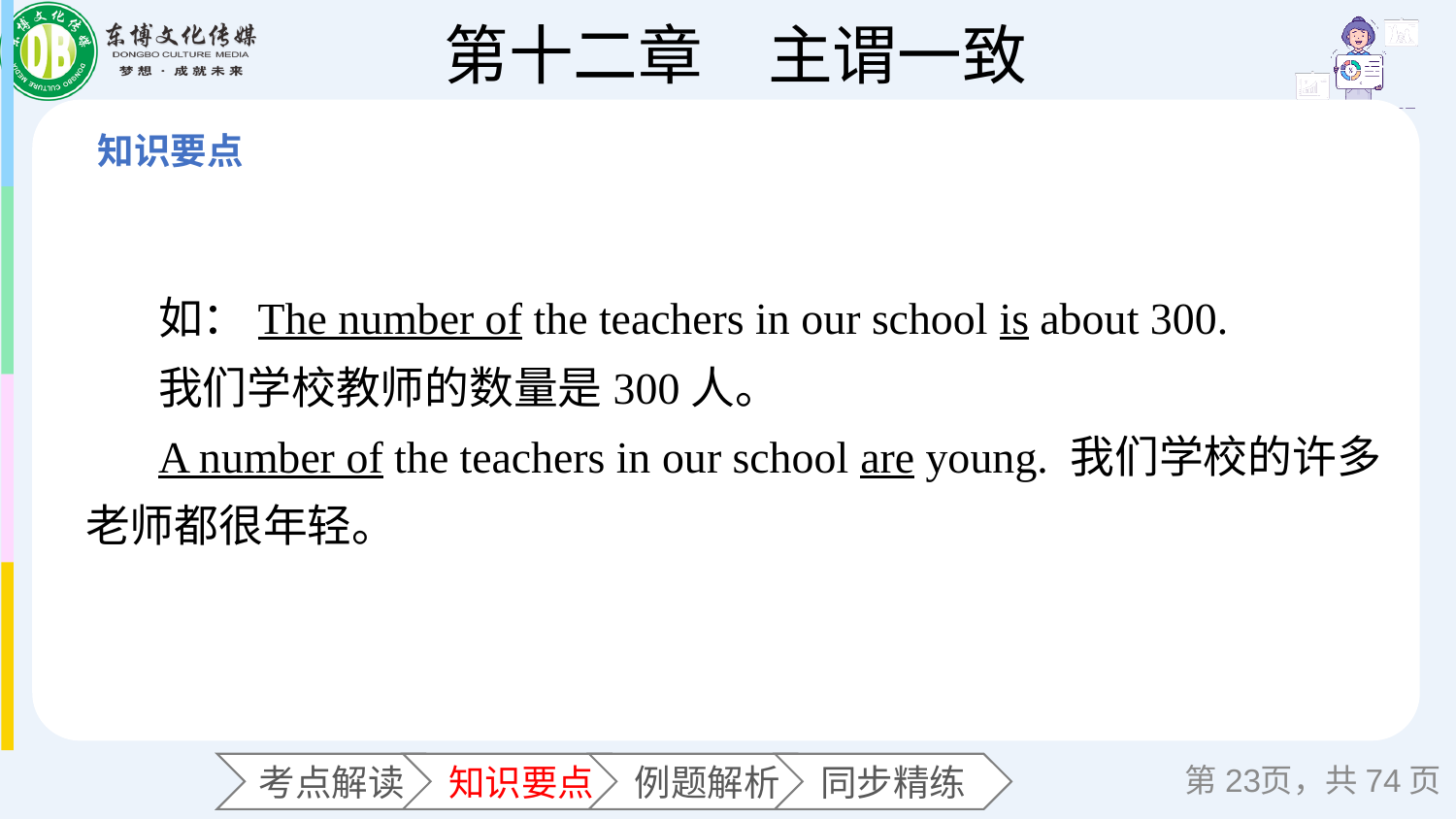

如：The number of the teachers in our school is about 300.
我们学校教师的数量是300人。
A number of the teachers in our school are young. 我们学校的许多老师都很年轻。
第23页，共74页